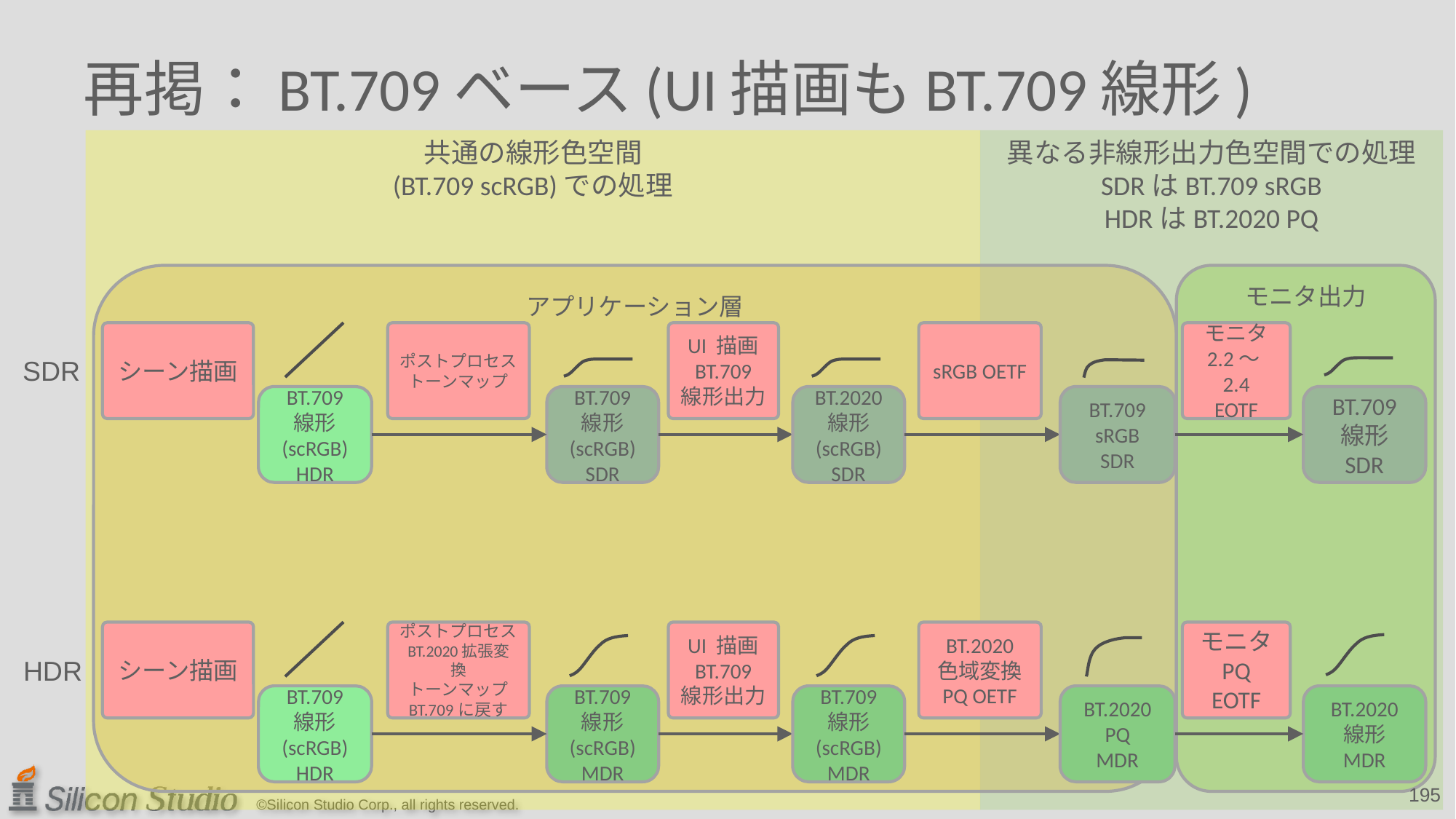

# 再掲：BT.709ベース(UI描画もBT.709線形)
共通の線形色空間
(BT.709 scRGB)での処理
異なる非線形出力色空間での処理
SDRはBT.709 sRGB
HDRはBT.2020 PQ
アプリケーション層
モニタ出力
シーン描画
ポストプロセス
トーンマップ
UI 描画
BT.709
線形出力
sRGB OETF
モニタ
2.2～2.4
EOTF
SDR

BT.709
線形
(scRGB)
HDR
BT.709
線形
(scRGB)
SDR
BT.2020
線形
(scRGB)
SDR
BT.709
sRGB
SDR
BT.709
線形
SDR
シーン描画
ポストプロセス
BT.2020拡張変換
トーンマップ
BT.709に戻す
UI 描画
BT.709
線形出力
BT.2020
色域変換
PQ OETF
モニタ
PQ
EOTF

HDR
BT.709
線形
(scRGB)
HDR
BT.709
線形
(scRGB)
MDR
BT.709
線形
(scRGB)
MDR
BT.2020
PQ
MDR
BT.2020
線形
MDR
195